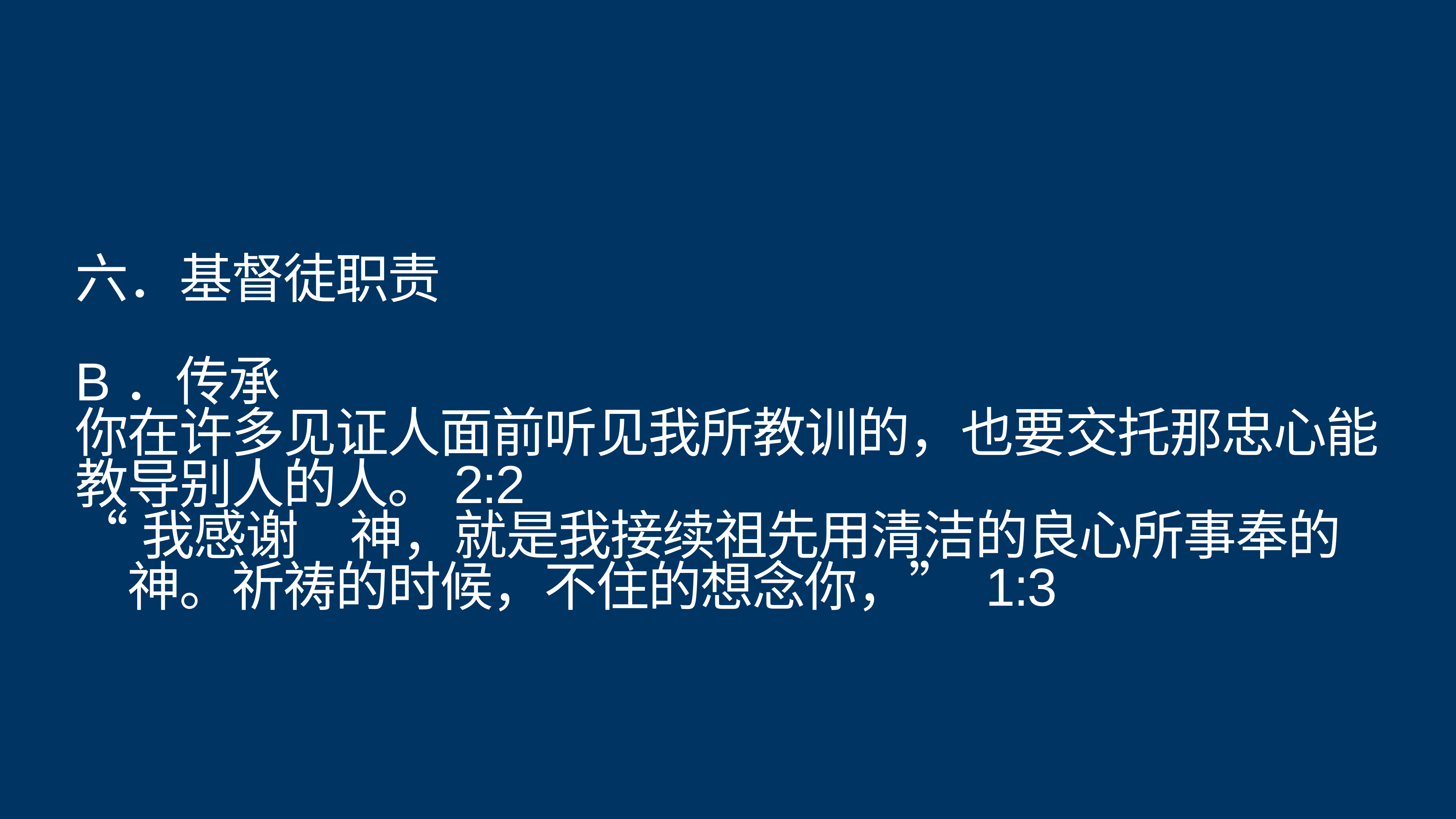

# 六．基督徒职责

B．传承
你在许多见证人面前听见我所教训的，也要交托那忠心能教导别人的人。2:2
“我感谢　神，就是我接续祖先用清洁的良心所事奉的　神。祈祷的时候，不住的想念你，” 1:3